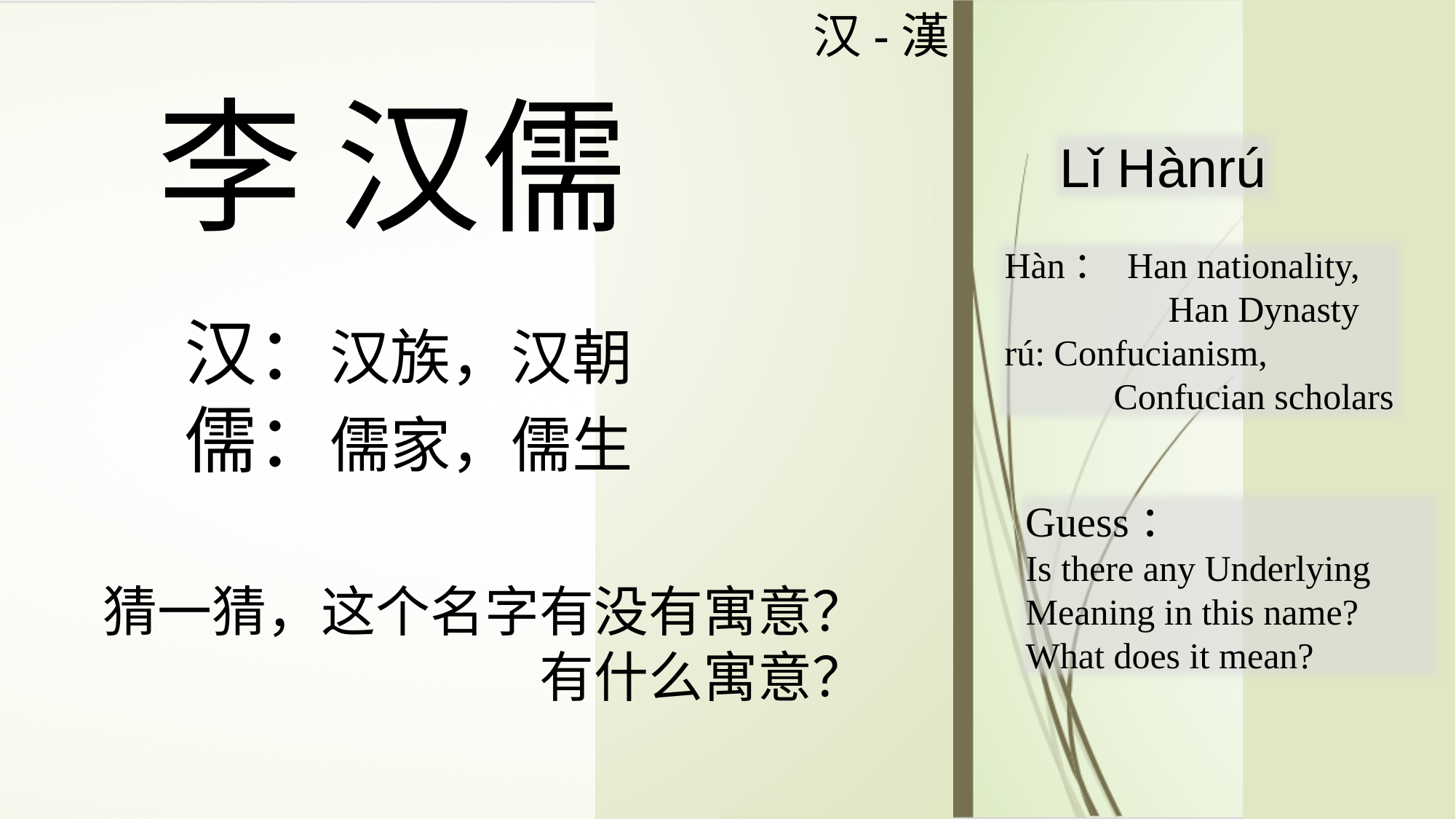

汉-漢
李 汉儒
Lǐ Hànrú
Hàn： Han nationality,
	      Han Dynasty
rú: Confucianism,
	Confucian scholars
汉：汉族，汉朝
儒：儒家，儒生

Guess：
Is there any Underlying Meaning in this name?
What does it mean?
猜一猜，这个名字有没有寓意？
有什么寓意？